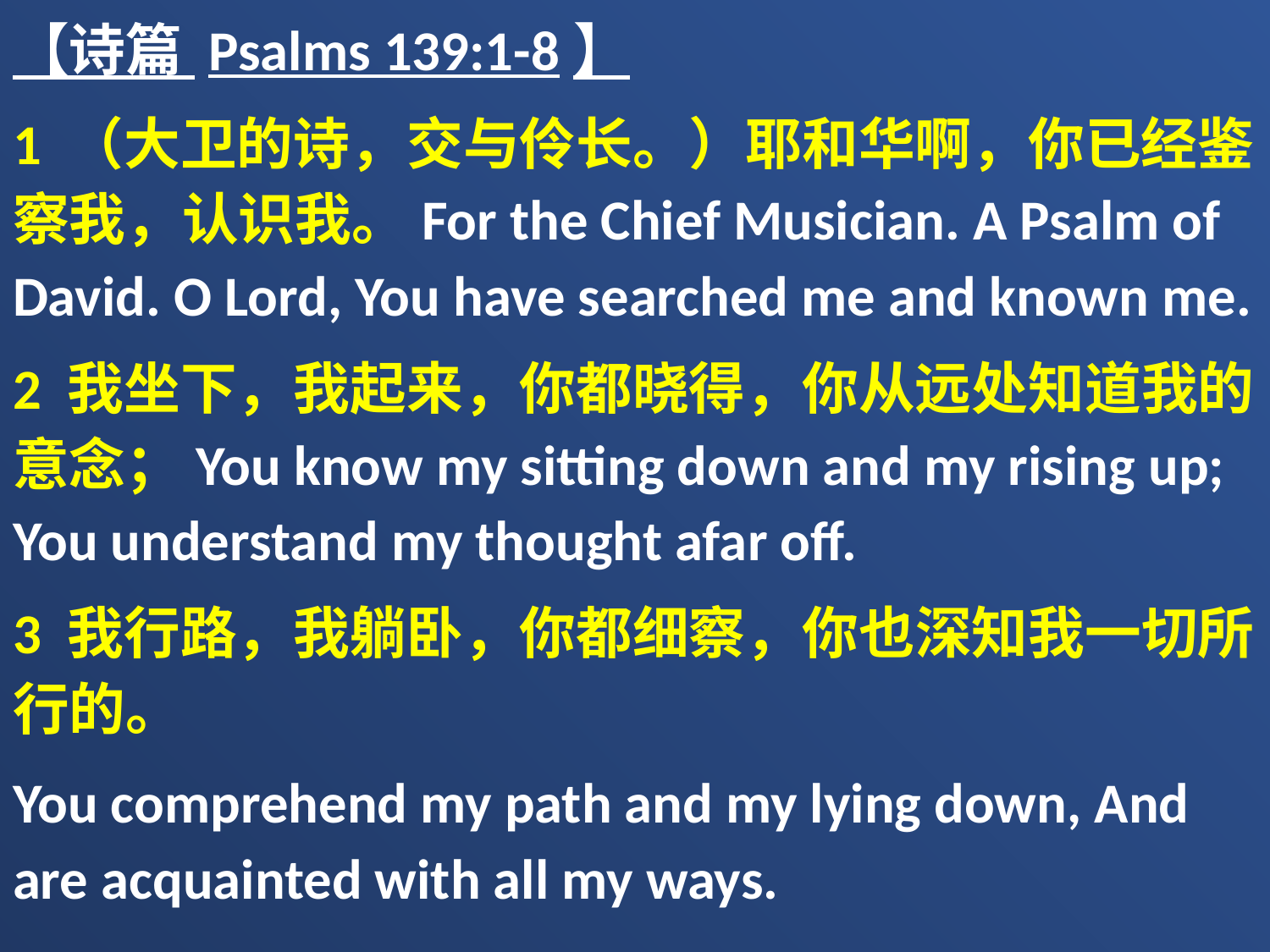

【诗篇 Psalms 139:1-8】
1 （大卫的诗，交与伶长。）耶和华啊，你已经鉴察我，认识我。For the Chief Musician. A Psalm of David. O Lord, You have searched me and known me.
2 我坐下，我起来，你都晓得，你从远处知道我的意念；You know my sitting down and my rising up; You understand my thought afar off.
3 我行路，我躺卧，你都细察，你也深知我一切所行的。
You comprehend my path and my lying down, And are acquainted with all my ways.